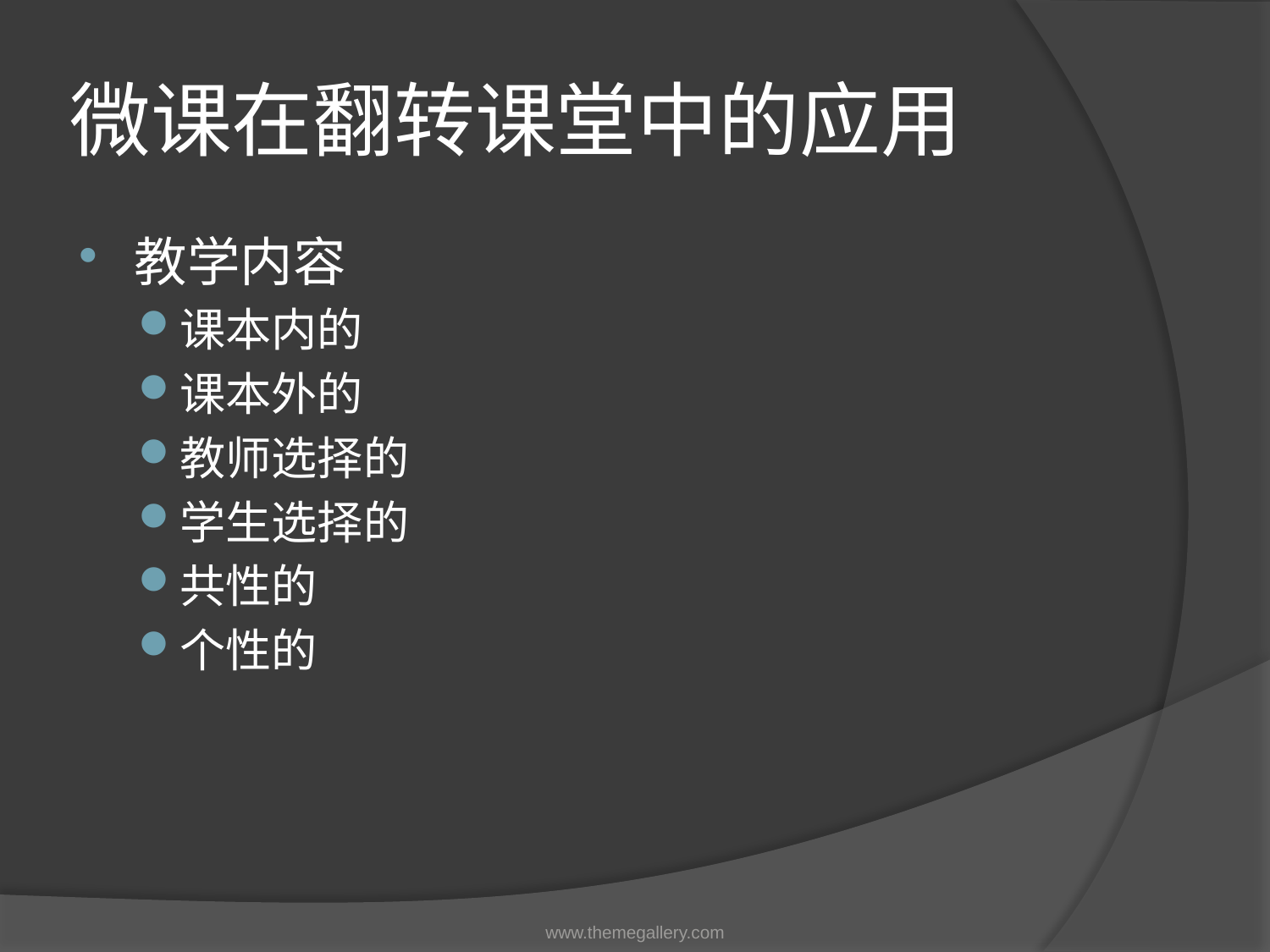

# 微课在翻转课堂中的应用
教学内容
课本内的
课本外的
教师选择的
学生选择的
共性的
个性的
www.themegallery.com